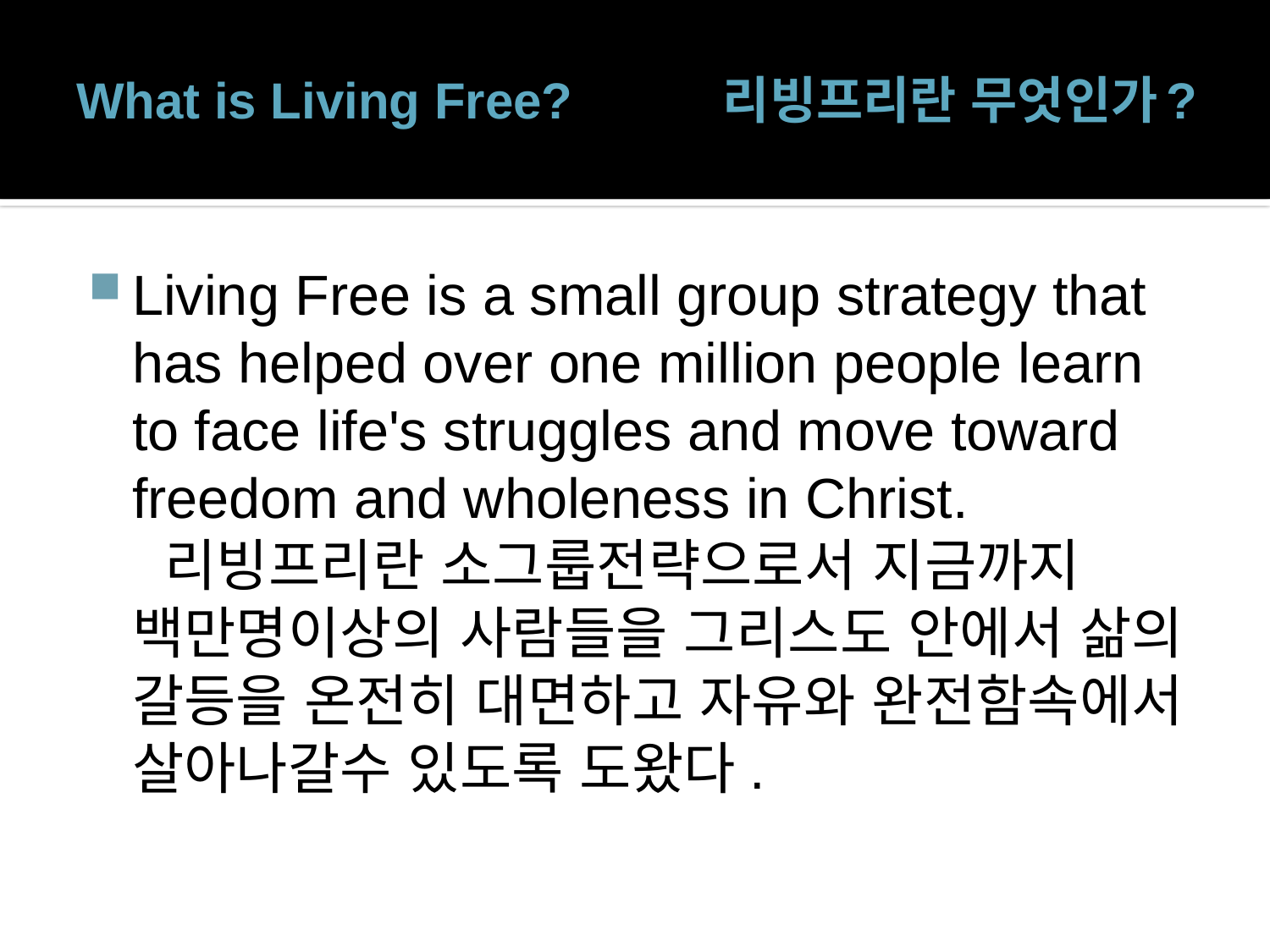

# What is Living Free?          리빙프리란 무엇인가?
Living Free is a small group strategy that has helped over one million people learn to face life's struggles and move toward freedom and wholeness in Christ.
    리빙프리란 소그룹전략으로서 지금까지 백만명이상의 사람들을 그리스도 안에서 삶의 갈등을 온전히 대면하고 자유와 완전함속에서 살아나갈수 있도록 도왔다.